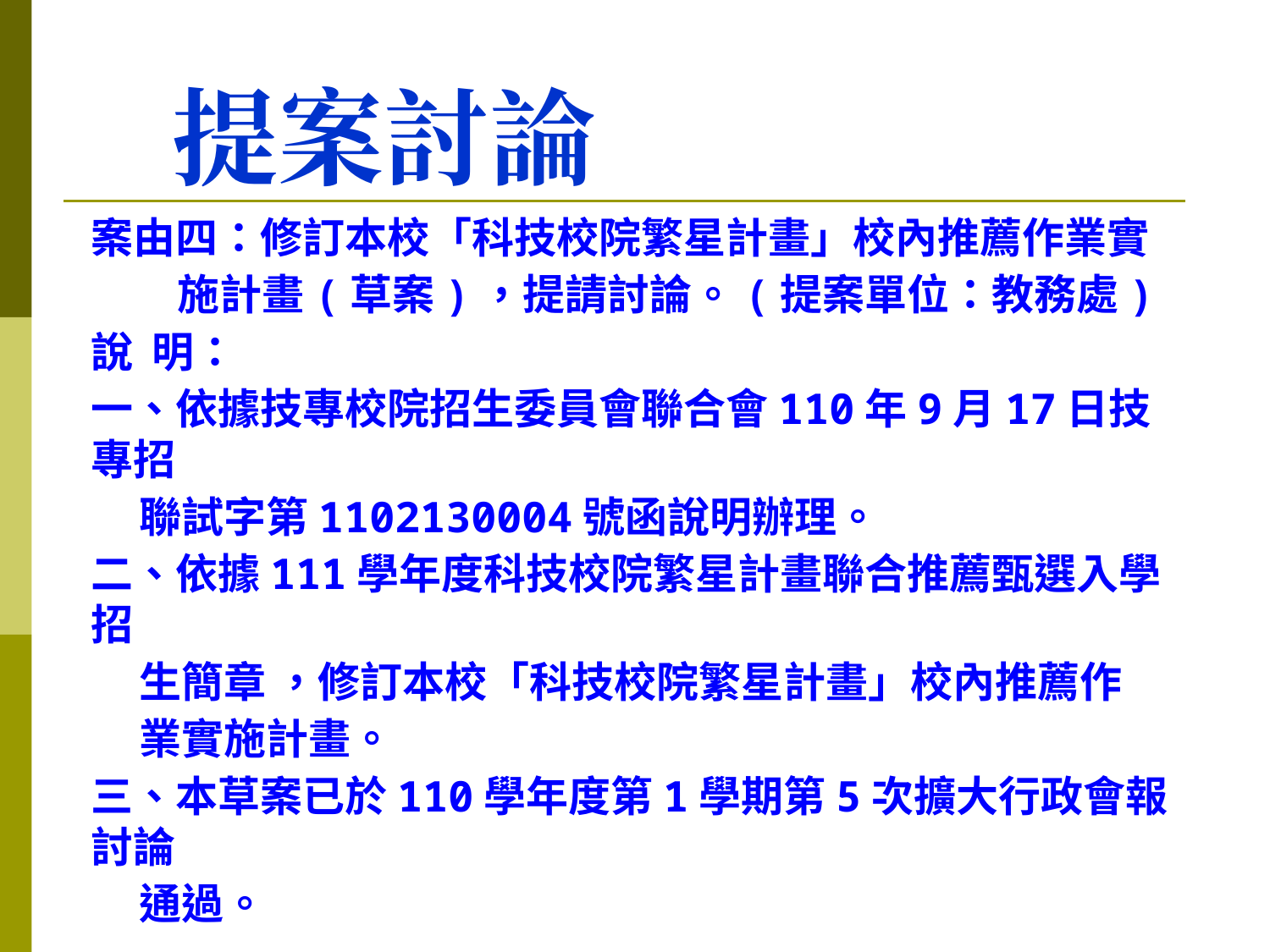

# 提案討論
案由四：修訂本校「科技校院繁星計畫」校內推薦作業實
        施計畫(草案)，提請討論。(提案單位：教務處)
說  明：
一、依據技專校院招生委員會聯合會110年9月17日技專招
    聯試字第1102130004號函說明辦理。
二、依據111學年度科技校院繁星計畫聯合推薦甄選入學招
    生簡章 ，修訂本校「科技校院繁星計畫」校內推薦作
    業實施計畫。
三、本草案已於110學年度第1學期第5次擴大行政會報討論
    通過。